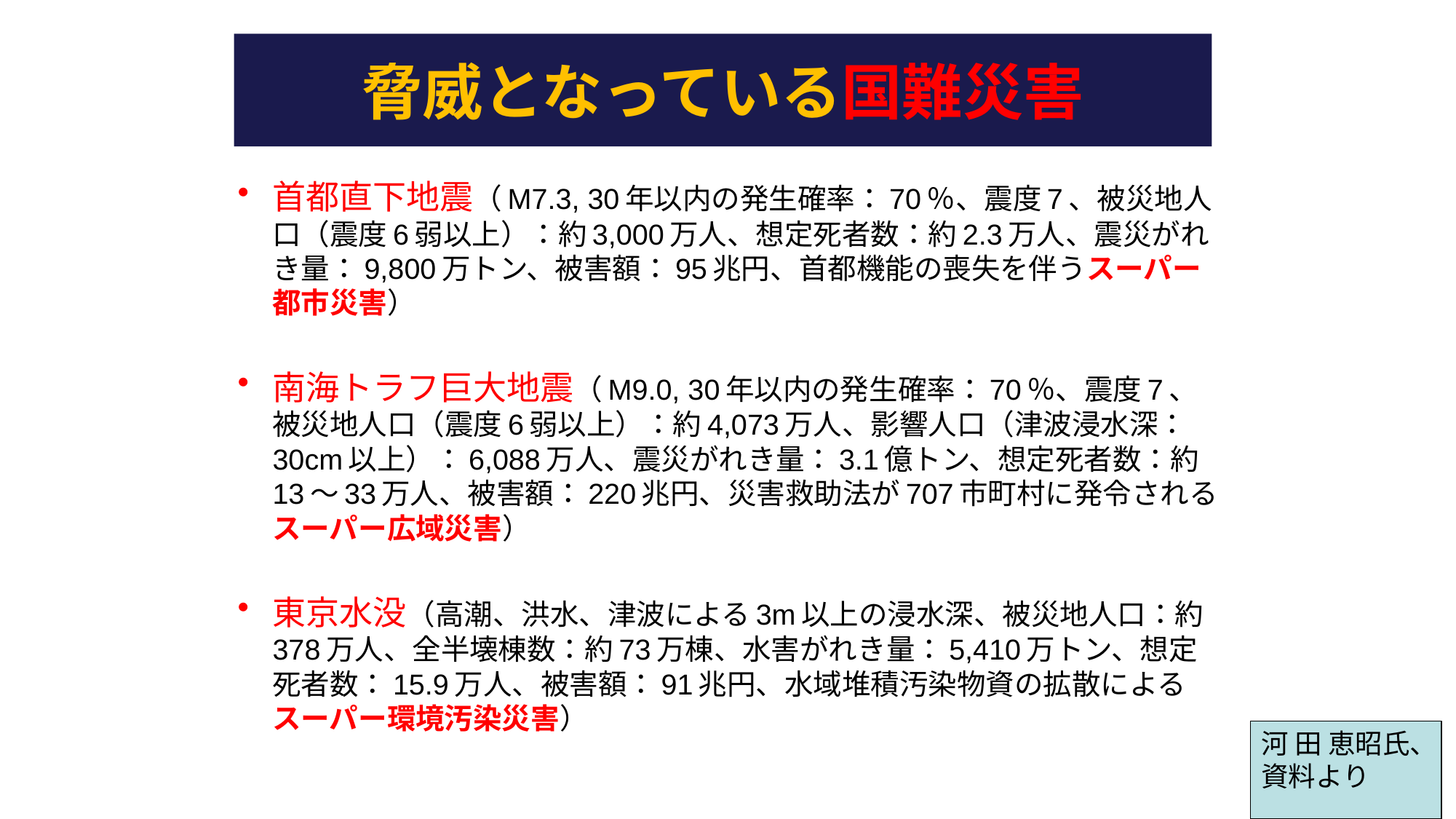

脅威となっている国難災害
首都直下地震（M7.3, 30年以内の発生確率：70％、震度7、被災地人口（震度6弱以上）：約3,000万人、想定死者数：約2.3万人、震災がれき量：9,800万トン、被害額：95兆円、首都機能の喪失を伴うスーパー都市災害）

南海トラフ巨大地震（M9.0, 30年以内の発生確率：70％、震度7、被災地人口（震度6弱以上）：約4,073万人、影響人口（津波浸水深：30cm以上）：6,088万人、震災がれき量：3.1億トン、想定死者数：約13～33万人、被害額：220兆円、災害救助法が707市町村に発令されるスーパー広域災害）

東京水没（高潮、洪水、津波による3m以上の浸水深、被災地人口：約378万人、全半壊棟数：約73万棟、水害がれき量：5,410万トン、想定死者数：15.9万人、被害額：91兆円、水域堆積汚染物資の拡散によるスーパー環境汚染災害）
河 田 恵昭氏、
資料より